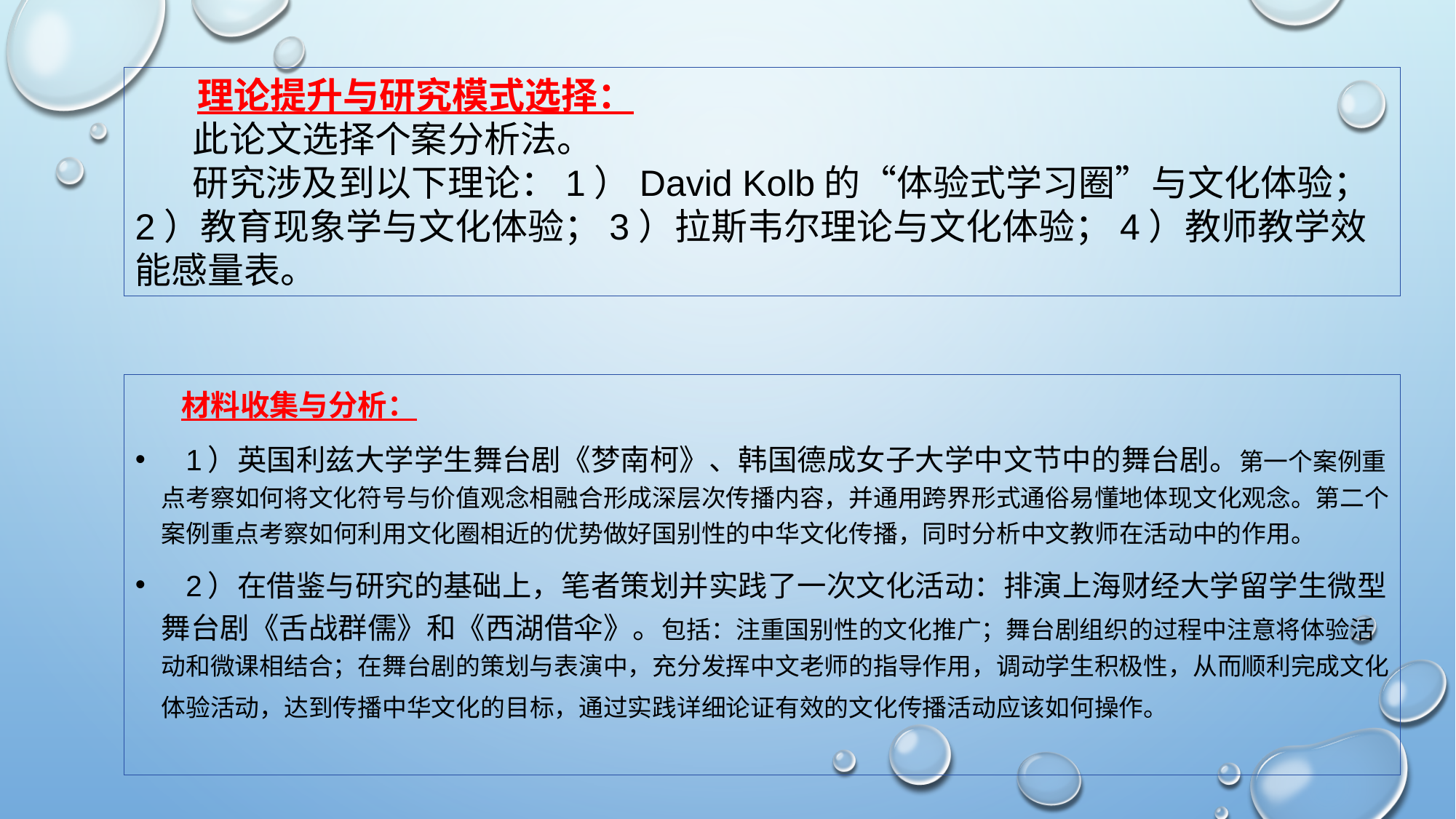

理论提升与研究模式选择：
      此论文选择个案分析法。
      研究涉及到以下理论：1）David Kolb的“体验式学习圈”与文化体验；2）教育现象学与文化体验；3）拉斯韦尔理论与文化体验；4）教师教学效能感量表。
      材料收集与分析：
   1）英国利兹大学学生舞台剧《梦南柯》、韩国德成女子大学中文节中的舞台剧。第一个案例重点考察如何将文化符号与价值观念相融合形成深层次传播内容，并通用跨界形式通俗易懂地体现文化观念。第二个案例重点考察如何利用文化圈相近的优势做好国别性的中华文化传播，同时分析中文教师在活动中的作用。
   2）在借鉴与研究的基础上，笔者策划并实践了一次文化活动：排演上海财经大学留学生微型舞台剧《舌战群儒》和《西湖借伞》。包括：注重国别性的文化推广；舞台剧组织的过程中注意将体验活动和微课相结合；在舞台剧的策划与表演中，充分发挥中文老师的指导作用，调动学生积极性，从而顺利完成文化体验活动，达到传播中华文化的目标，通过实践详细论证有效的文化传播活动应该如何操作。